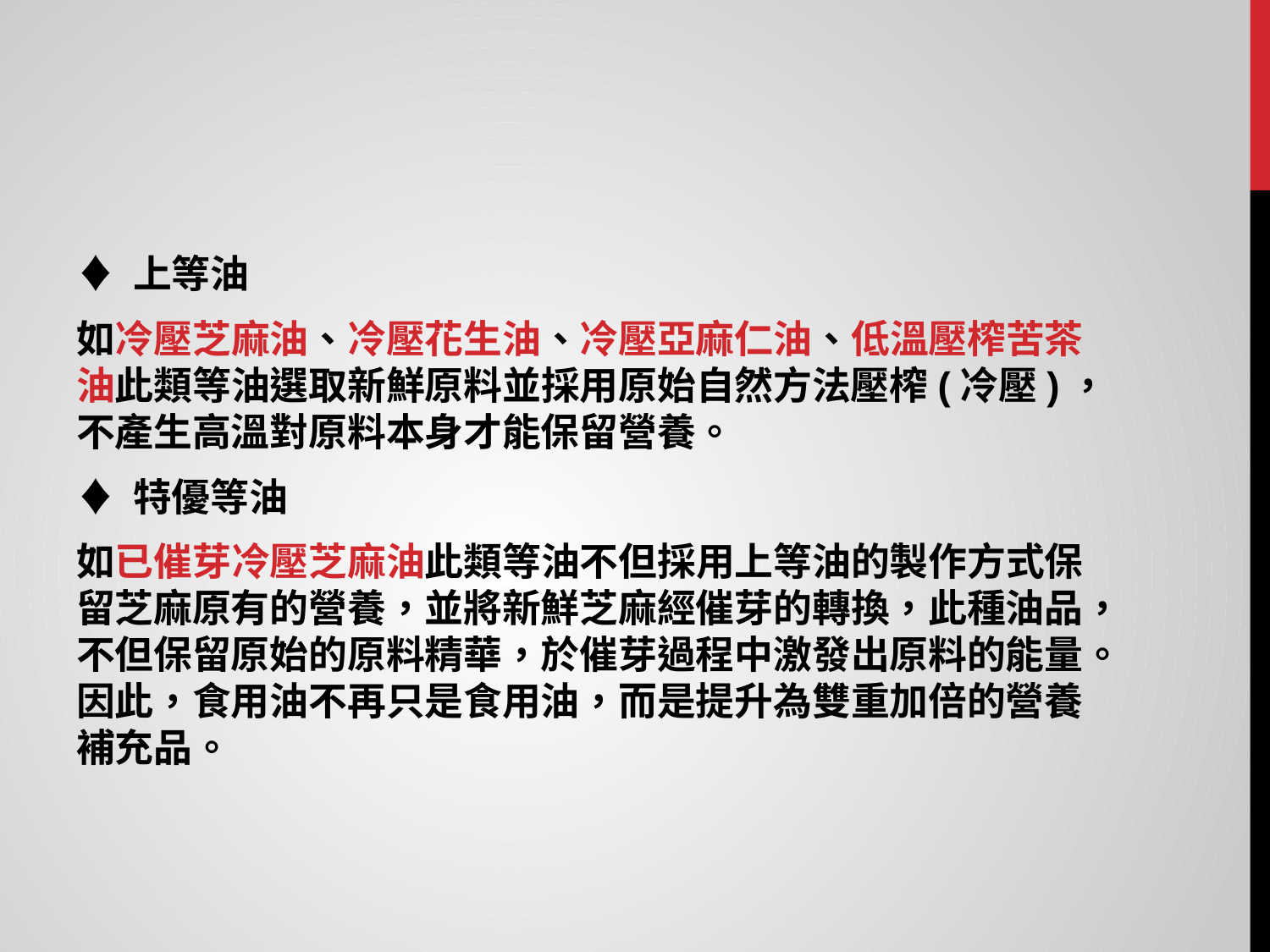

#
♦ 上等油
如冷壓芝麻油、冷壓花生油、冷壓亞麻仁油、低溫壓榨苦茶油此類等油選取新鮮原料並採用原始自然方法壓榨(冷壓)，不產生高溫對原料本身才能保留營養。
♦ 特優等油
如已催芽冷壓芝麻油此類等油不但採用上等油的製作方式保留芝麻原有的營養，並將新鮮芝麻經催芽的轉換，此種油品，不但保留原始的原料精華，於催芽過程中激發出原料的能量。因此，食用油不再只是食用油，而是提升為雙重加倍的營養補充品。